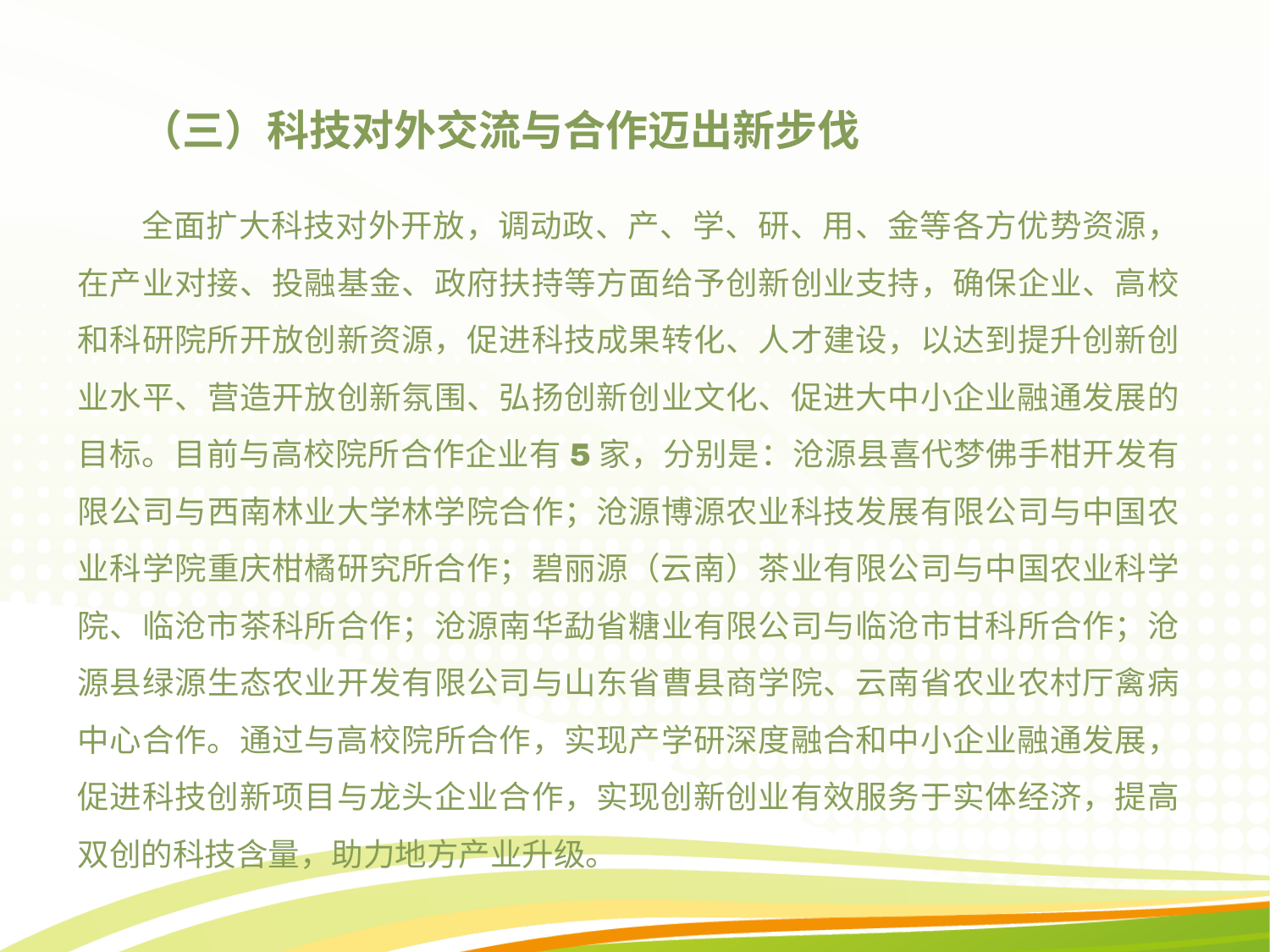

（三）科技对外交流与合作迈出新步伐
       全面扩大科技对外开放，调动政、产、学、研、用、金等各方优势资源，在产业对接、投融基金、政府扶持等方面给予创新创业支持，确保企业、高校和科研院所开放创新资源，促进科技成果转化、人才建设，以达到提升创新创业水平、营造开放创新氛围、弘扬创新创业文化、促进大中小企业融通发展的目标。目前与高校院所合作企业有5家，分别是：沧源县喜代梦佛手柑开发有限公司与西南林业大学林学院合作；沧源博源农业科技发展有限公司与中国农业科学院重庆柑橘研究所合作；碧丽源（云南）茶业有限公司与中国农业科学院、临沧市茶科所合作；沧源南华勐省糖业有限公司与临沧市甘科所合作；沧源县绿源生态农业开发有限公司与山东省曹县商学院、云南省农业农村厅禽病中心合作。通过与高校院所合作，实现产学研深度融合和中小企业融通发展，促进科技创新项目与龙头企业合作，实现创新创业有效服务于实体经济，提高双创的科技含量，助力地方产业升级。